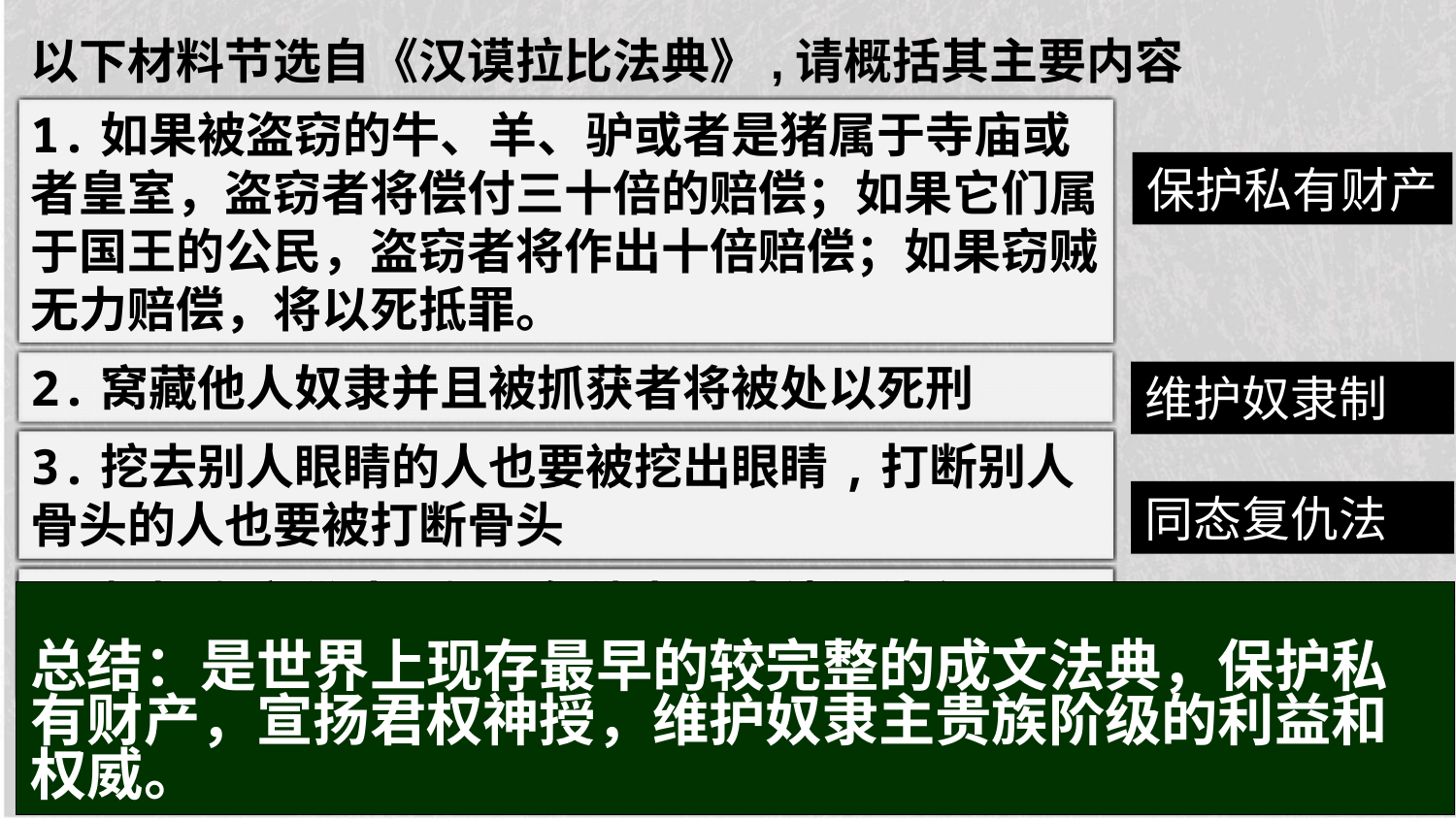

以下材料节选自《汉谟拉比法典》,请概括其主要内容
1.如果被盗窃的牛、羊、驴或者是猪属于寺庙或者皇室，盗窃者将偿付三十倍的赔偿；如果它们属于国王的公民，盗窃者将作出十倍赔偿；如果窃贼无力赔偿，将以死抵罪。
保护私有财产
2.窝藏他人奴隶并且被抓获者将被处以死刑
维护奴隶制
3.挖去别人眼睛的人也要被挖出眼睛,打断别人骨头的人也要被打断骨头
同态复仇法
4.根据皇家税法，如果欠债者无力偿还债务，则必须利用小麦或者芝麻来代替

总结：是世界上现存最早的较完整的成文法典，保护私有财产，宣扬君权神授，维护奴隶主贵族阶级的利益和权威。
规定债务关系